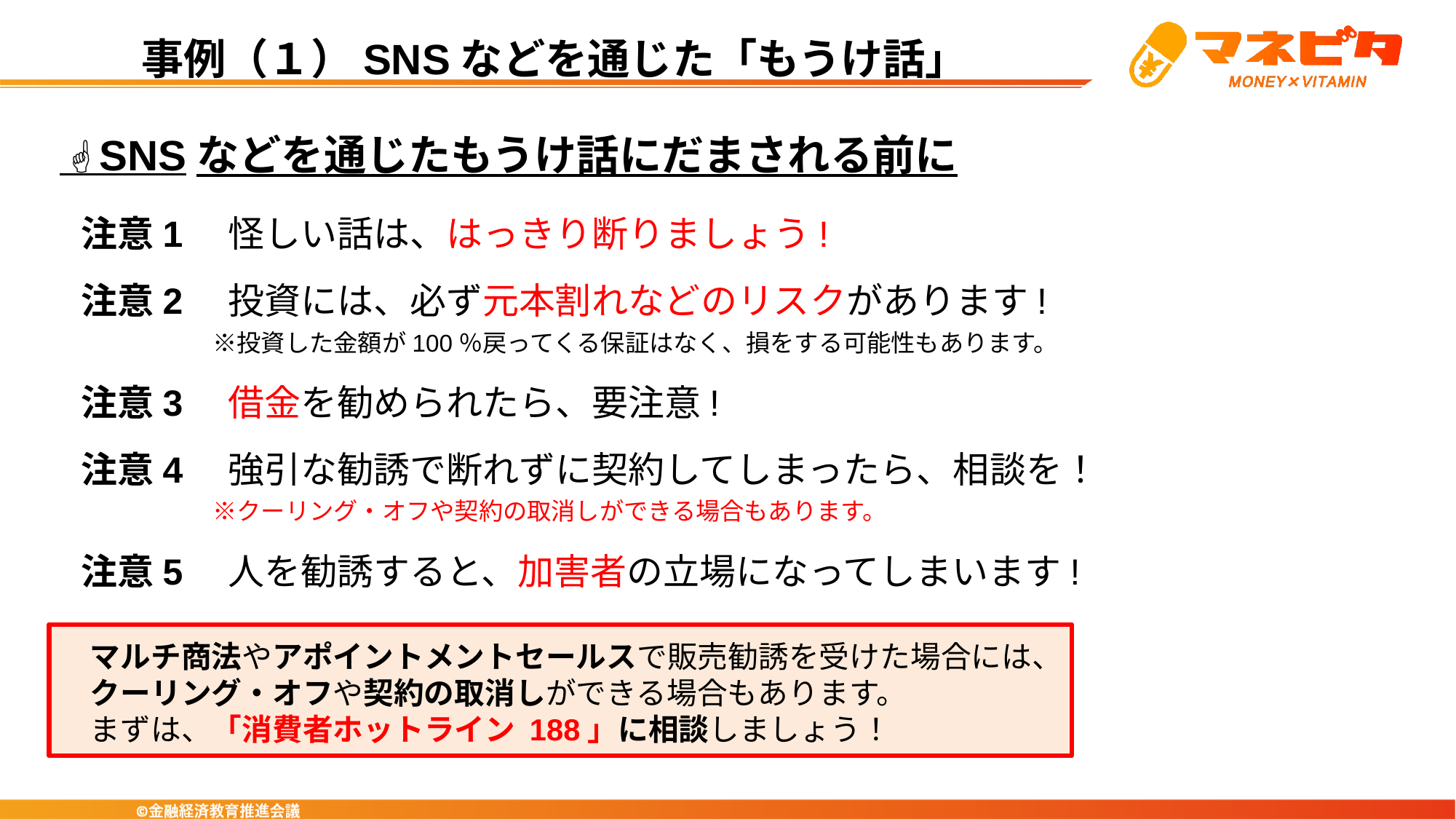

# 事例（１）SNSなどを通じた「もうけ話」
☝SNSなどを通じたもうけ話にだまされる前に
注意1　怪しい話は、はっきり断りましょう!
注意2　投資には、必ず元本割れなどのリスクがあります!
　　　　 　 ※投資した金額が100％戻ってくる保証はなく、損をする可能性もあります。
注意3　借金を勧められたら、要注意!
注意4　強引な勧誘で断れずに契約してしまったら、相談を！
　　　 　　 ※クーリング・オフや契約の取消しができる場合もあります。
注意5　人を勧誘すると、加害者の立場になってしまいます!
　マルチ商法やアポイントメントセールスで販売勧誘を受けた場合には、
　クーリング・オフや契約の取消しができる場合もあります。
　まずは、「消費者ホットライン 188」に相談しましょう！